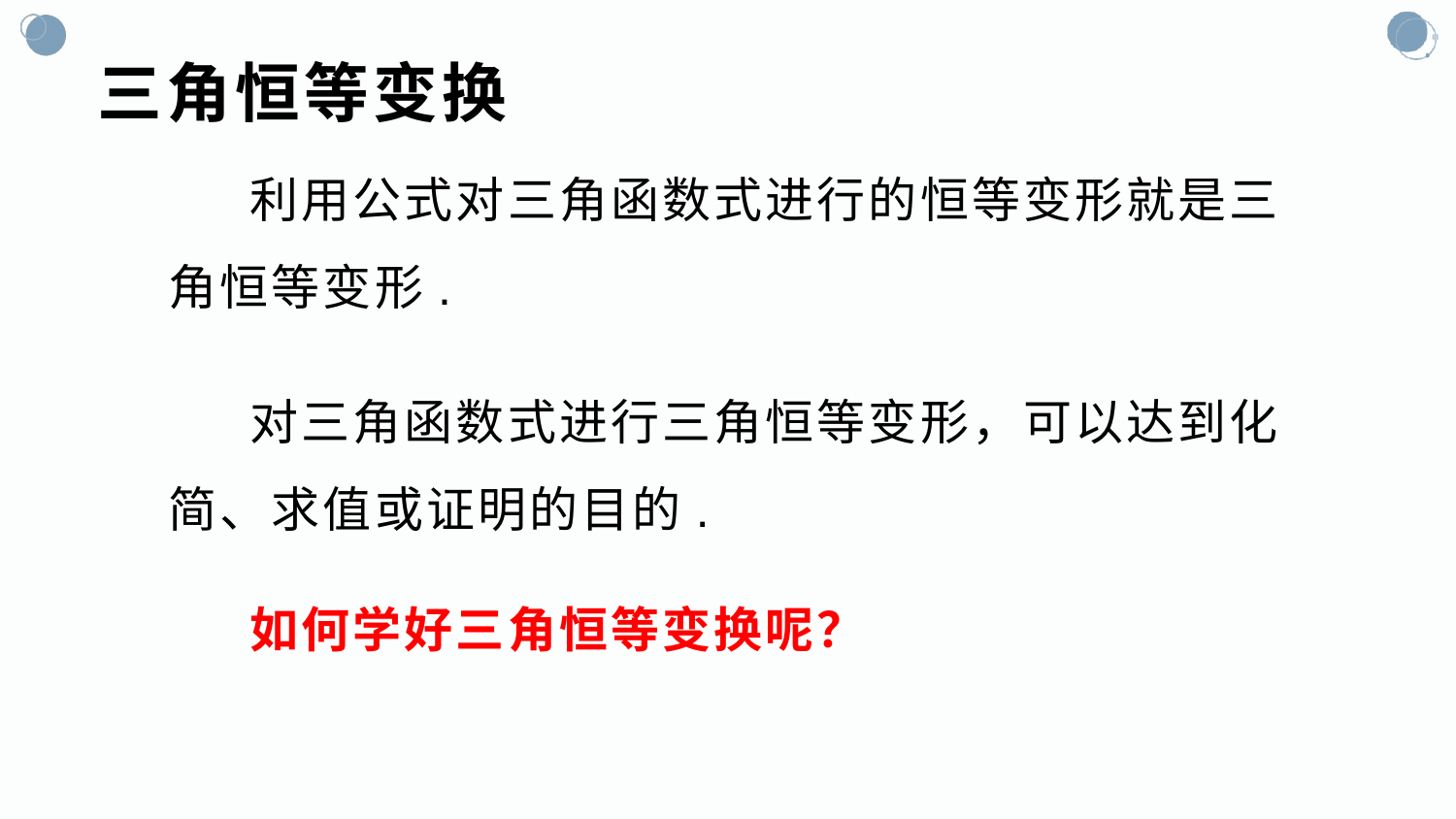

# 三角恒等变换
     利用公式对三角函数式进行的恒等变形就是三角恒等变形.
     对三角函数式进行三角恒等变形，可以达到化简、求值或证明的目的.
     如何学好三角恒等变换呢？